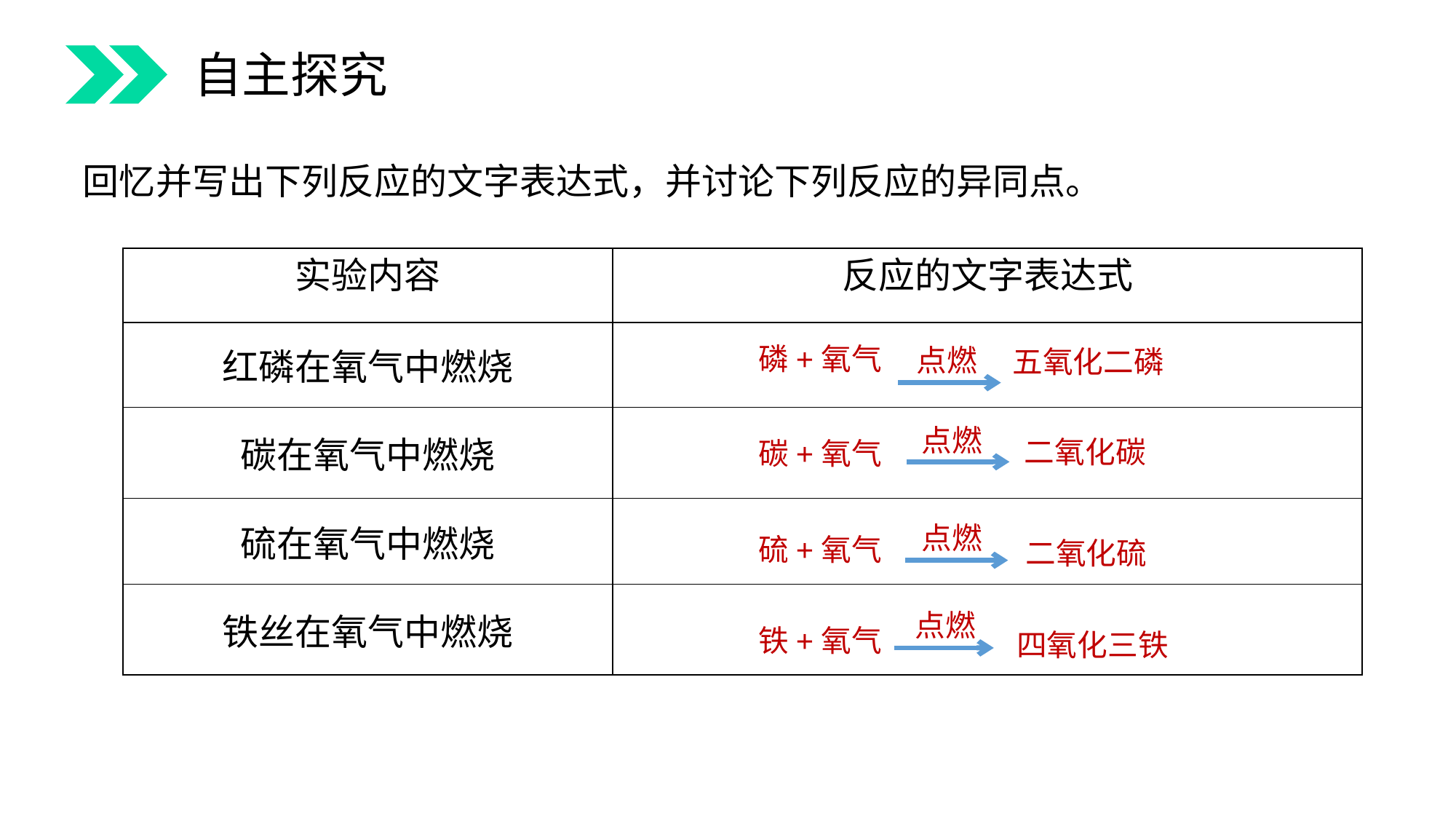

自主探究
回忆并写出下列反应的文字表达式，并讨论下列反应的异同点。
| 实验内容 | 反应的文字表达式 |
| --- | --- |
| 红磷在氧气中燃烧 |  |
| 碳在氧气中燃烧 |  |
| 硫在氧气中燃烧 |  |
| 铁丝在氧气中燃烧 |  |
磷+氧气
点燃
五氧化二磷
点燃
二氧化碳
碳+氧气
点燃
硫+氧气
二氧化硫
点燃
铁+氧气
四氧化三铁